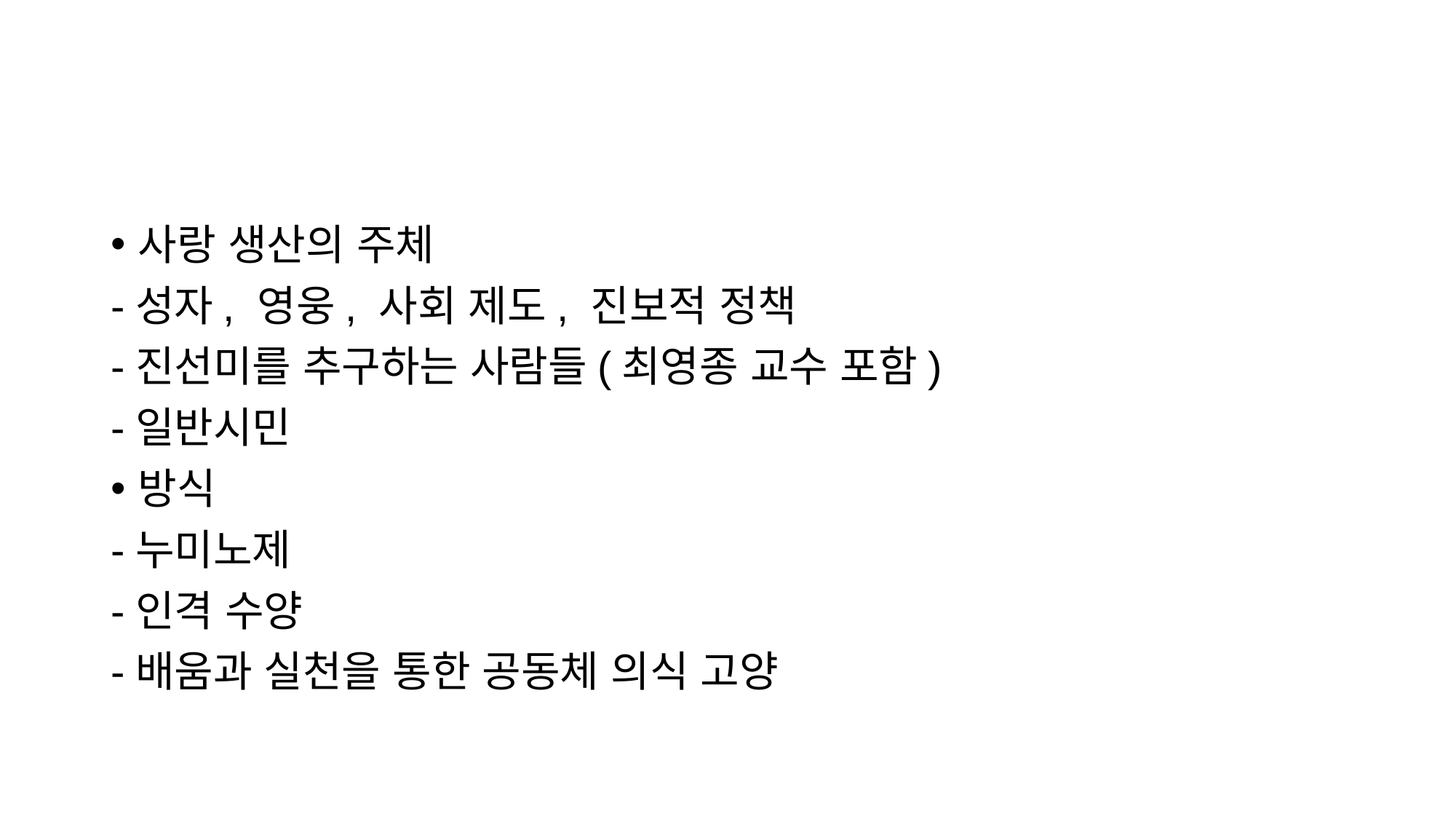

#
사랑 생산의 주체
-성자, 영웅, 사회 제도, 진보적 정책
-진선미를 추구하는 사람들(최영종 교수 포함)
-일반시민
방식
-누미노제
-인격 수양
-배움과 실천을 통한 공동체 의식 고양